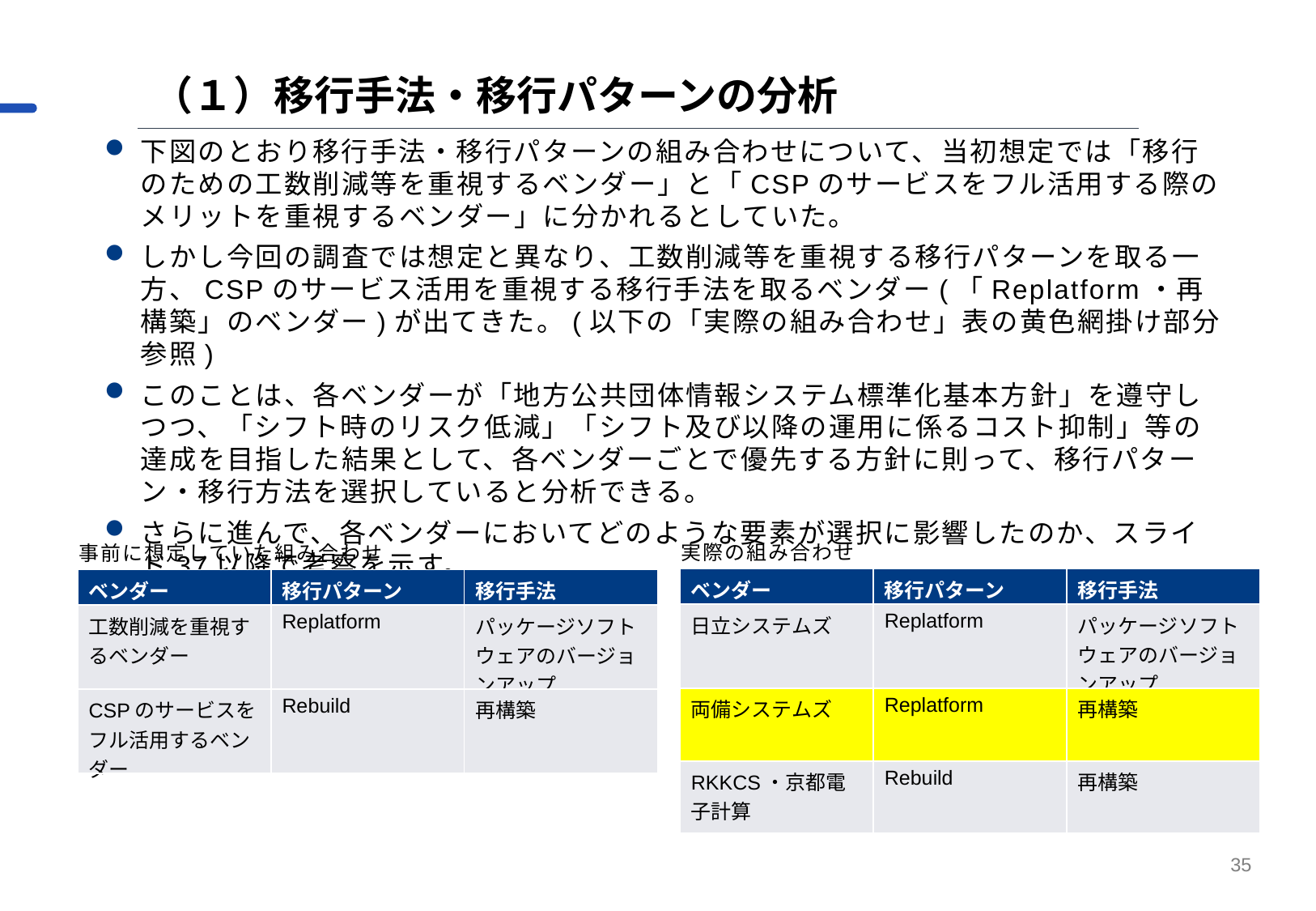

（１）移行手法・移行パターンの分析
下図のとおり移行手法・移行パターンの組み合わせについて、当初想定では「移行のための工数削減等を重視するベンダー」と「CSPのサービスをフル活用する際のメリットを重視するベンダー」に分かれるとしていた。
しかし今回の調査では想定と異なり、工数削減等を重視する移行パターンを取る一方、CSPのサービス活用を重視する移行手法を取るベンダー(「Replatform・再構築」のベンダー)が出てきた。(以下の「実際の組み合わせ」表の黄色網掛け部分参照)
このことは、各ベンダーが「地方公共団体情報システム標準化基本方針」を遵守しつつ、「シフト時のリスク低減」「シフト及び以降の運用に係るコスト抑制」等の達成を目指した結果として、各ベンダーごとで優先する方針に則って、移行パターン・移行方法を選択していると分析できる。
さらに進んで、各ベンダーにおいてどのような要素が選択に影響したのか、スライド37以降で考察を示す。

実際の組み合わせ
事前に想定していた組み合わせ
| ベンダー | 移行パターン | 移行手法 |
| --- | --- | --- |
| 日立システムズ | Replatform | パッケージソフトウェアのバージョンアップ |
| 両備システムズ | Replatform | 再構築 |
| RKKCS・京都電子計算 | Rebuild | 再構築 |
| ベンダー | 移行パターン | 移行手法 |
| --- | --- | --- |
| 工数削減を重視するベンダー | Replatform | パッケージソフトウェアのバージョンアップ |
| CSPのサービスをフル活用するベンダー | Rebuild | 再構築 |
35